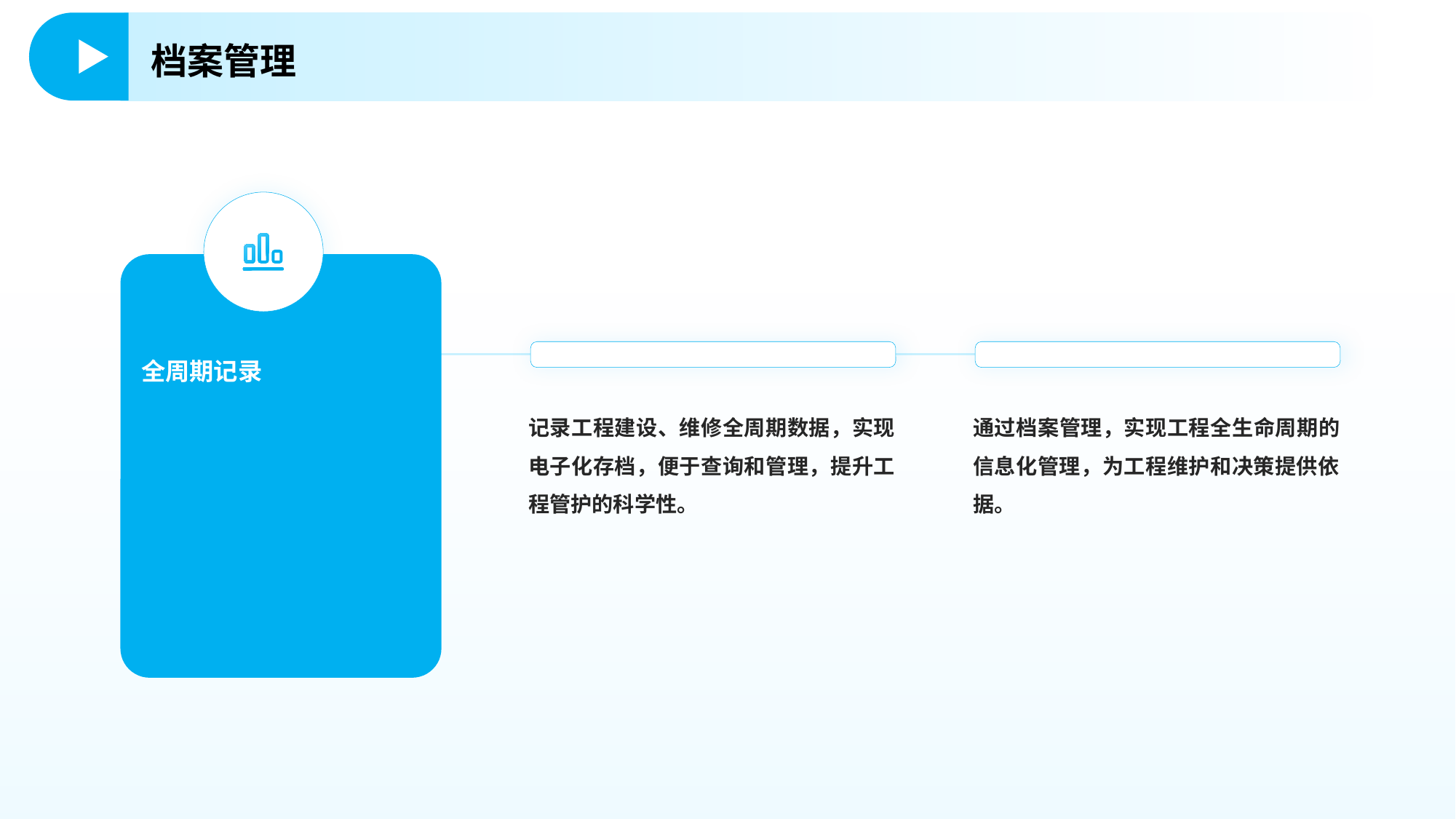

档案管理

全周期记录

记录工程建设、维修全周期数据，实现电子化存档，便于查询和管理，提升工程管护的科学性。
通过档案管理，实现工程全生命周期的信息化管理，为工程维护和决策提供依据。